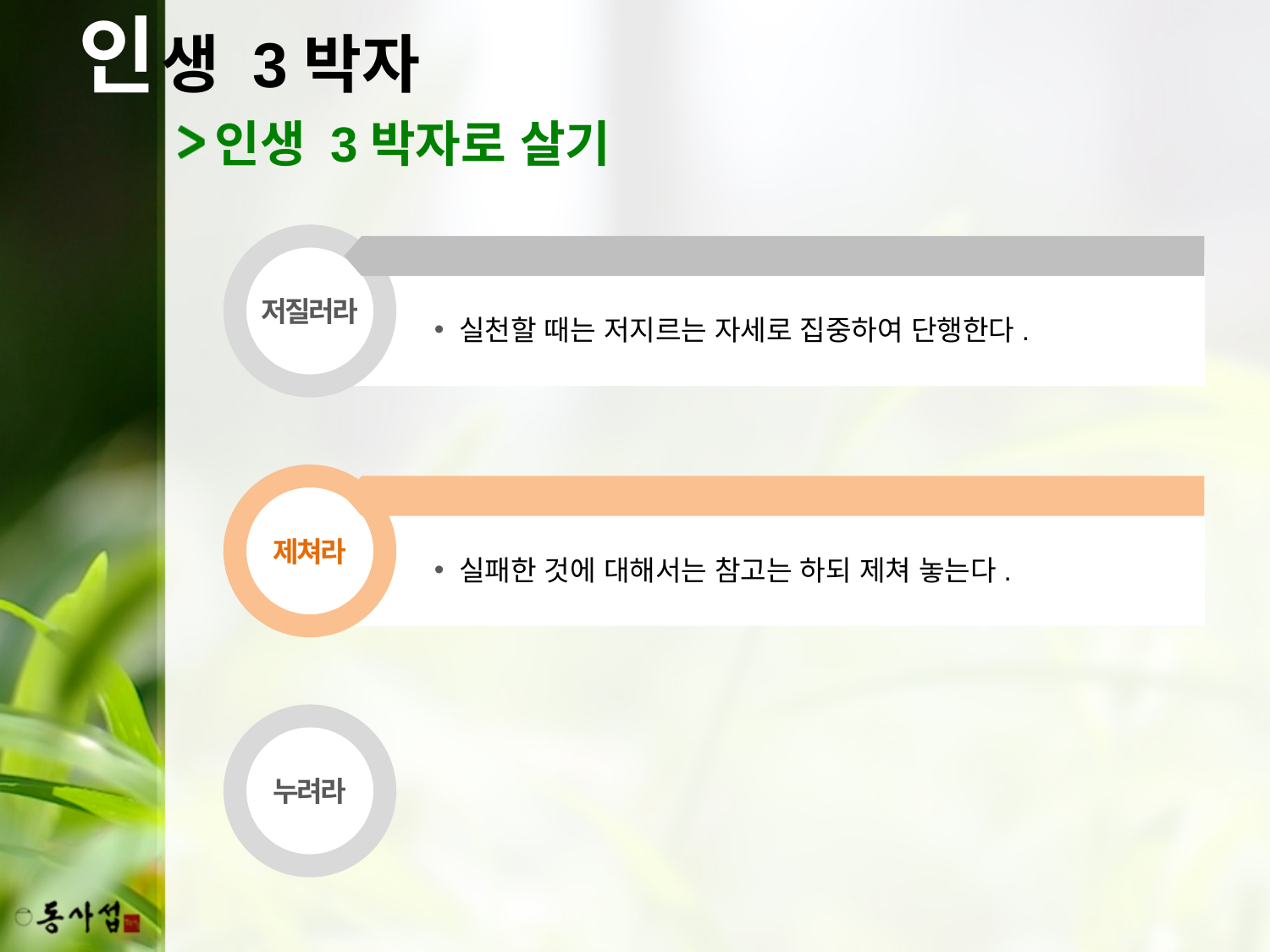

인
생 3박자
인생 3박자로 살기
저질러라

실천할 때는 저지르는 자세로 집중하여 단행한다.
제쳐라

실패한 것에 대해서는 참고는 하되 제쳐 놓는다.
누려라